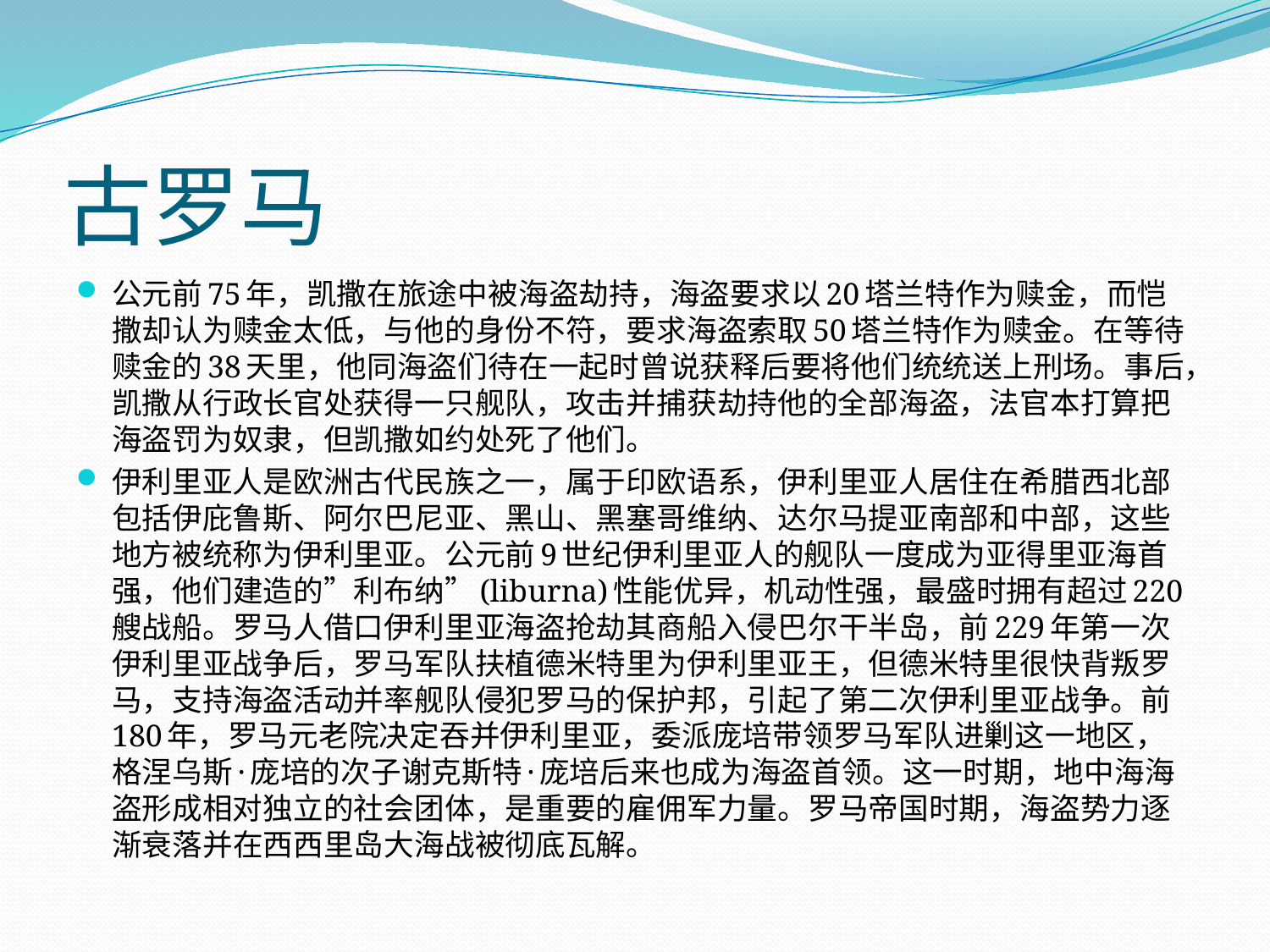

# 古罗马
公元前75年，凯撒在旅途中被海盗劫持，海盗要求以20塔兰特作为赎金，而恺撒却认为赎金太低，与他的身份不符，要求海盗索取50塔兰特作为赎金。在等待赎金的38天里，他同海盗们待在一起时曾说获释后要将他们统统送上刑场。事后，凯撒从行政长官处获得一只舰队，攻击并捕获劫持他的全部海盗，法官本打算把海盗罚为奴隶，但凯撒如约处死了他们。
伊利里亚人是欧洲古代民族之一，属于印欧语系，伊利里亚人居住在希腊西北部包括伊庇鲁斯、阿尔巴尼亚、黑山、黑塞哥维纳、达尔马提亚南部和中部，这些地方被统称为伊利里亚。公元前9世纪伊利里亚人的舰队一度成为亚得里亚海首强，他们建造的”利布纳”(liburna)性能优异，机动性强，最盛时拥有超过220艘战船。罗马人借口伊利里亚海盗抢劫其商船入侵巴尔干半岛，前229年第一次伊利里亚战争后，罗马军队扶植德米特里为伊利里亚王，但德米特里很快背叛罗马，支持海盗活动并率舰队侵犯罗马的保护邦，引起了第二次伊利里亚战争。前180年，罗马元老院决定吞并伊利里亚，委派庞培带领罗马军队进剿这一地区，格涅乌斯·庞培的次子谢克斯特·庞培后来也成为海盗首领。这一时期，地中海海盗形成相对独立的社会团体，是重要的雇佣军力量。罗马帝国时期，海盗势力逐渐衰落并在西西里岛大海战被彻底瓦解。